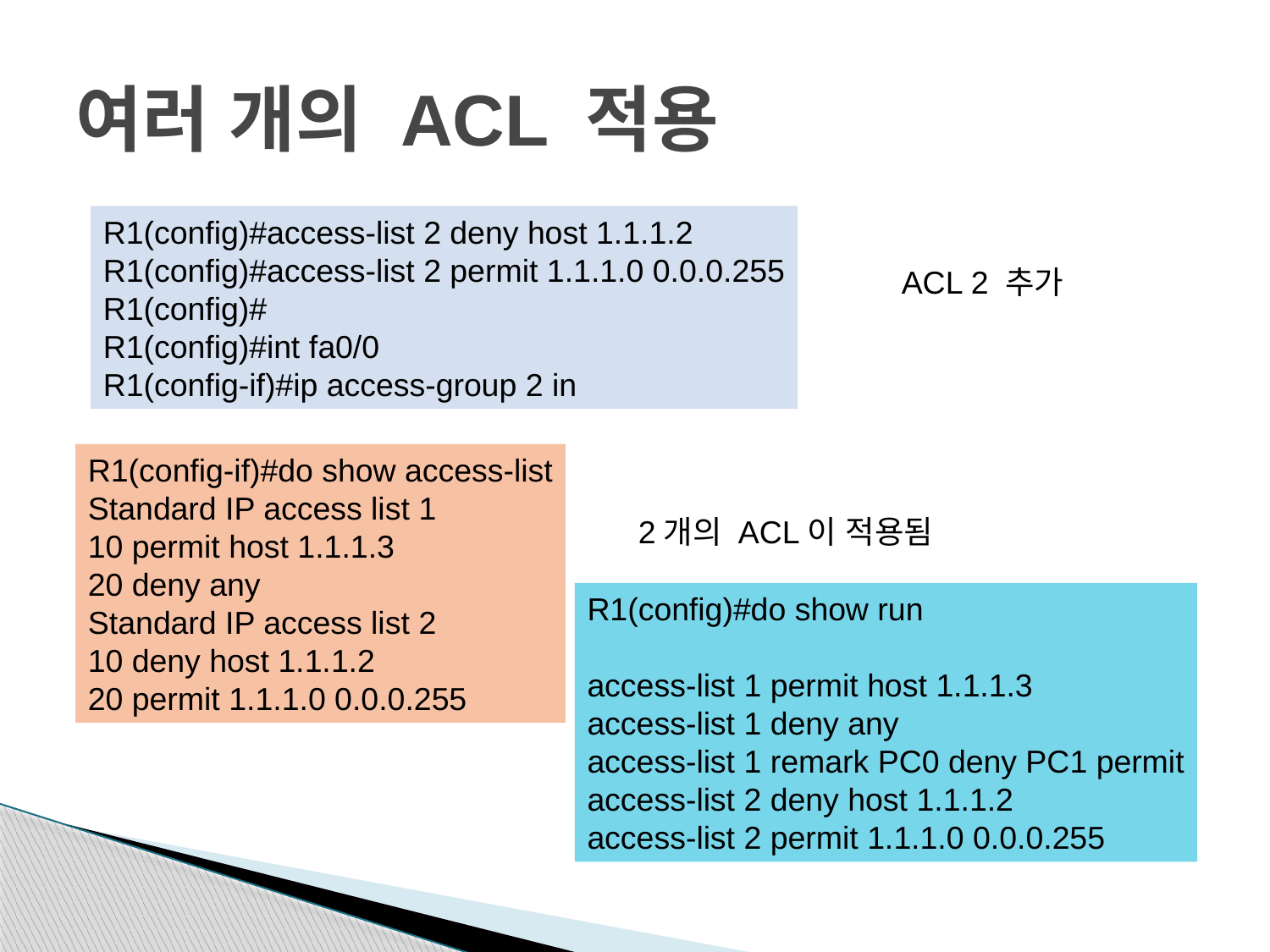

# 여러 개의 ACL 적용
R1(config)#access-list 2 deny host 1.1.1.2
R1(config)#access-list 2 permit 1.1.1.0 0.0.0.255
R1(config)#
R1(config)#int fa0/0
R1(config-if)#ip access-group 2 in
ACL 2 추가
R1(config-if)#do show access-list
Standard IP access list 1
10 permit host 1.1.1.3
20 deny any
Standard IP access list 2
10 deny host 1.1.1.2
20 permit 1.1.1.0 0.0.0.255
2개의 ACL이 적용됨
R1(config)#do show run

access-list 1 permit host 1.1.1.3
access-list 1 deny any
access-list 1 remark PC0 deny PC1 permit
access-list 2 deny host 1.1.1.2
access-list 2 permit 1.1.1.0 0.0.0.255